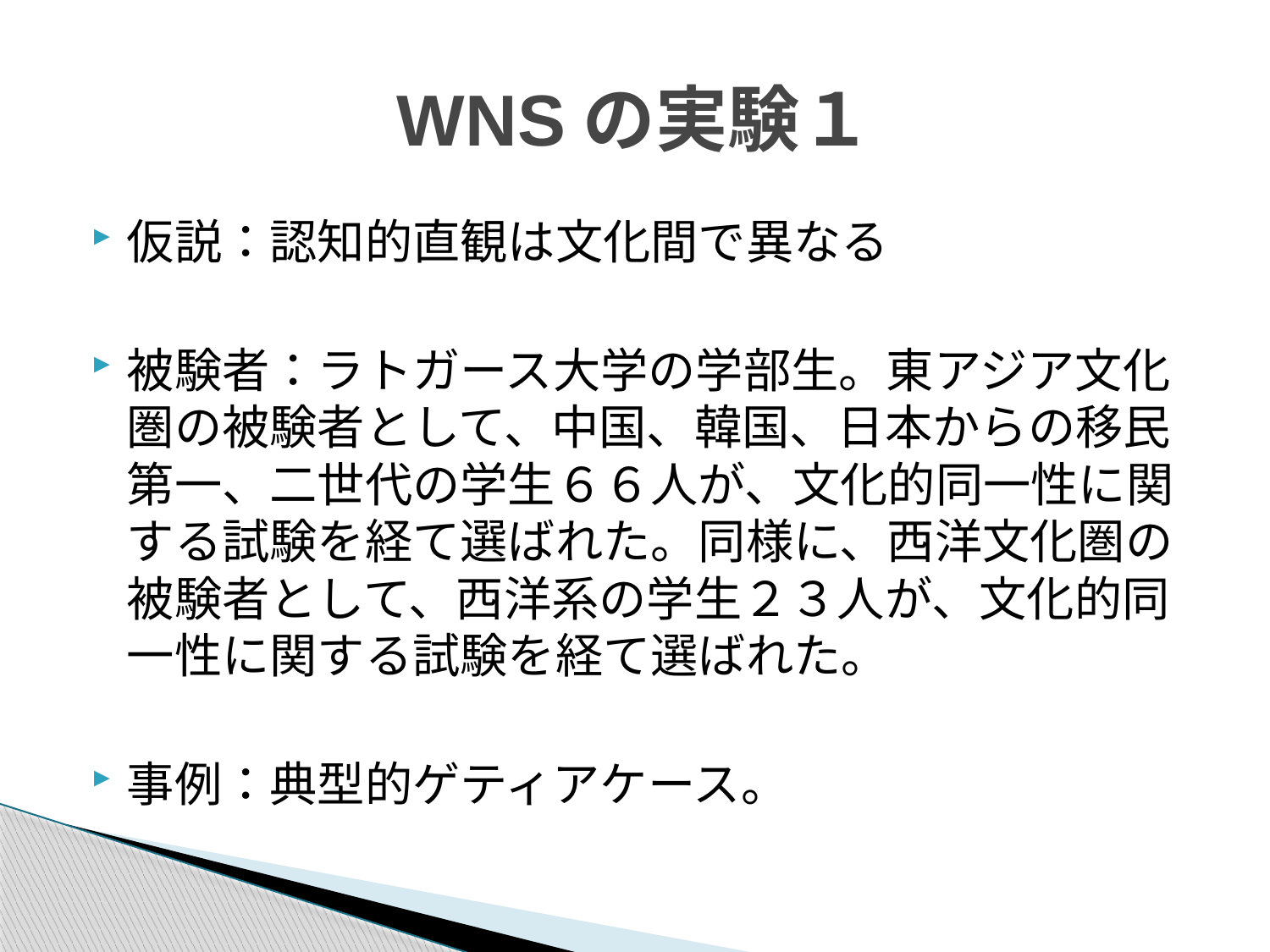

# WNSの実験１
仮説：認知的直観は文化間で異なる

被験者：ラトガース大学の学部生。東アジア文化圏の被験者として、中国、韓国、日本からの移民第一、二世代の学生６６人が、文化的同一性に関する試験を経て選ばれた。同様に、西洋文化圏の被験者として、西洋系の学生２３人が、文化的同一性に関する試験を経て選ばれた。

事例：典型的ゲティアケース。